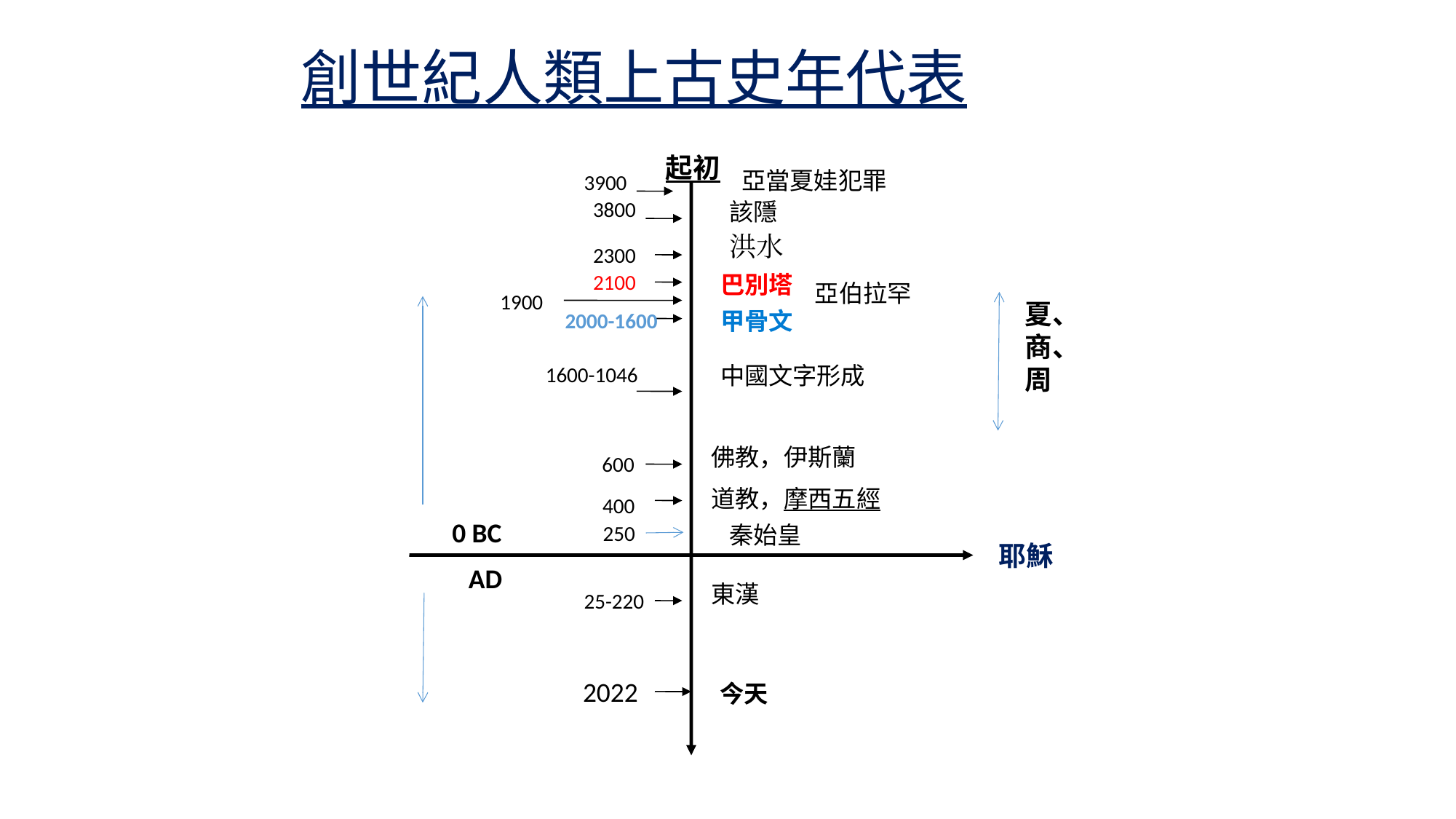

# 創世紀人類上古史年代表
起初
亞當夏娃犯罪
3900

3800

該隱

洪水
2300

2100
巴別塔
亞伯拉罕

1900
夏、商、周

甲骨文
2000-1600

中國文字形成
1600-1046

佛教，伊斯蘭
600

道教，摩西五經
400

0 BC
250
秦始皇
耶穌

AD
東漢
25-220

2022
今天